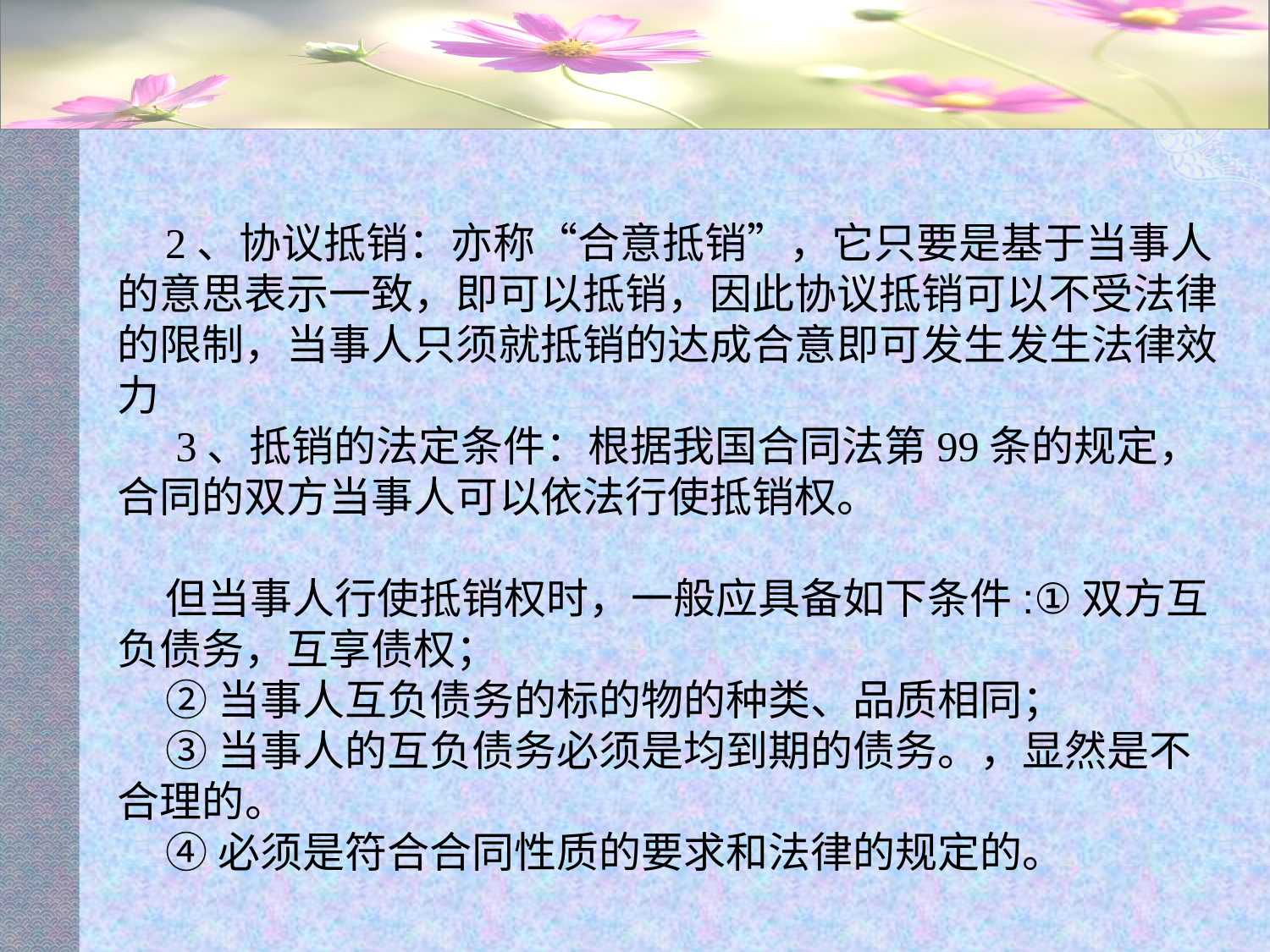

#
2、协议抵销：亦称“合意抵销”，它只要是基于当事人的意思表示一致，即可以抵销，因此协议抵销可以不受法律的限制，当事人只须就抵销的达成合意即可发生发生法律效力
 3、抵销的法定条件：根据我国合同法第99条的规定，合同的双方当事人可以依法行使抵销权。

但当事人行使抵销权时，一般应具备如下条件:①双方互负债务，互享债权；
②当事人互负债务的标的物的种类、品质相同；
③当事人的互负债务必须是均到期的债务。，显然是不合理的。
④必须是符合合同性质的要求和法律的规定的。